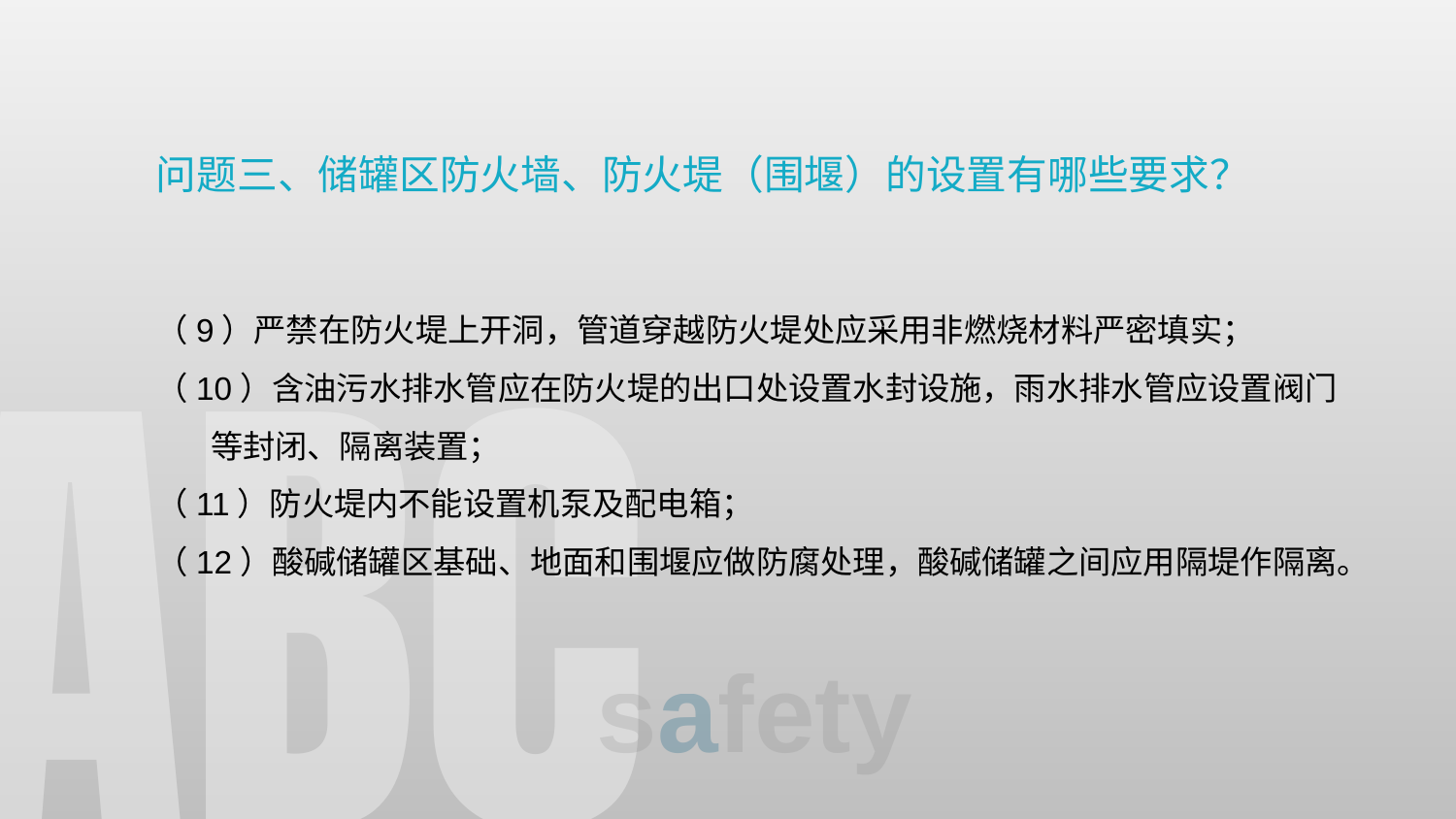

问题三、储罐区防火墙、防火堤（围堰）的设置有哪些要求？
（9）严禁在防火堤上开洞，管道穿越防火堤处应采用非燃烧材料严密填实；
（10）含油污水排水管应在防火堤的出口处设置水封设施，雨水排水管应设置阀门等封闭、隔离装置；
（11）防火堤内不能设置机泵及配电箱；
（12）酸碱储罐区基础、地面和围堰应做防腐处理，酸碱储罐之间应用隔堤作隔离。